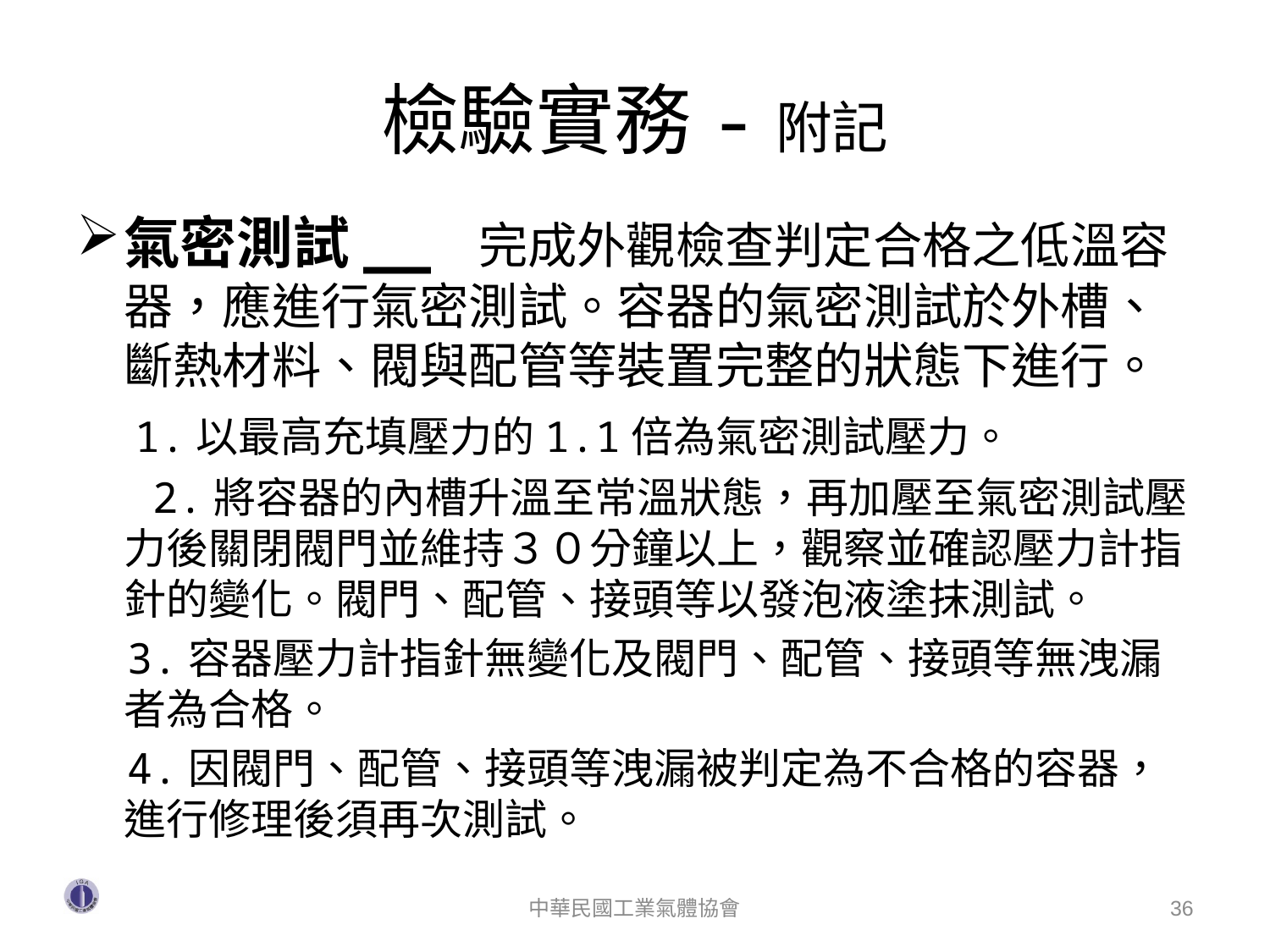

# 檢驗實務-附記
氣密測試__ 完成外觀檢查判定合格之低溫容器，應進行氣密測試。容器的氣密測試於外槽、斷熱材料、閥與配管等裝置完整的狀態下進行。
  1.以最高充填壓力的1.1倍為氣密測試壓力。
   2.將容器的內槽升溫至常溫狀態，再加壓至氣密測試壓力後關閉閥門並維持３０分鐘以上，觀察並確認壓力計指針的變化。閥門、配管、接頭等以發泡液塗抹測試。
  3.容器壓力計指針無變化及閥門、配管、接頭等無洩漏者為合格。
  4.因閥門、配管、接頭等洩漏被判定為不合格的容器，進行修理後須再次測試。

中華民國工業氣體協會
36